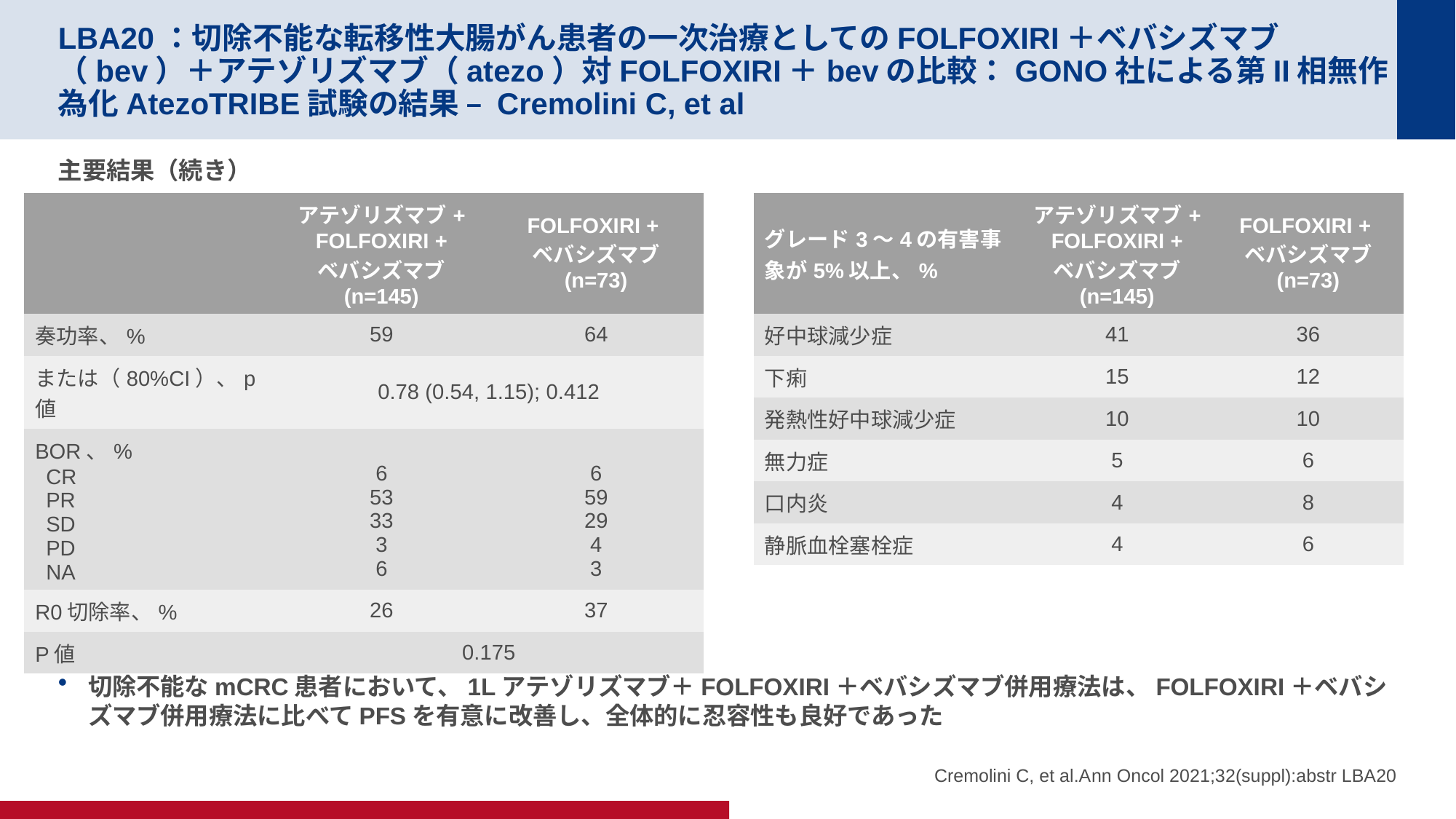

# LBA20：切除不能な転移性大腸がん患者の一次治療としてのFOLFOXIRI＋ベバシズマブ（bev）＋アテゾリズマブ（atezo）対FOLFOXIRI＋bevの比較：GONO社による第II相無作為化AtezoTRIBE試験の結果 – Cremolini C, et al
主要結果（続き）
結論
切除不能なmCRC患者において、1Lアテゾリズマブ＋FOLFOXIRI＋ベバシズマブ併用療法は、FOLFOXIRI＋ベバシズマブ併用療法に比べてPFSを有意に改善し、全体的に忍容性も良好であった
|  | アテゾリズマブ+ FOLFOXIRI + ベバシズマブ (n=145) | FOLFOXIRI + ベバシズマブ (n=73) |
| --- | --- | --- |
| 奏功率、% | 59 | 64 |
| または（80%CI）、p値 | 0.78 (0.54, 1.15); 0.412 |  |
| BOR、% CR PR SD PD NA | 6 53 33 3 6 | 6 59 29 4 3 |
| R0切除率、% | 26 | 37 |
| P値 | 0.175 |  |
| グレード3～4の有害事象が5%以上、% | アテゾリズマブ+ FOLFOXIRI + ベバシズマブ (n=145) | FOLFOXIRI + ベバシズマブ (n=73) |
| --- | --- | --- |
| 好中球減少症 | 41 | 36 |
| 下痢 | 15 | 12 |
| 発熱性好中球減少症 | 10 | 10 |
| 無力症 | 5 | 6 |
| 口内炎 | 4 | 8 |
| 静脈血栓塞栓症 | 4 | 6 |
Cremolini C, et al.Ann Oncol 2021;32(suppl):abstr LBA20